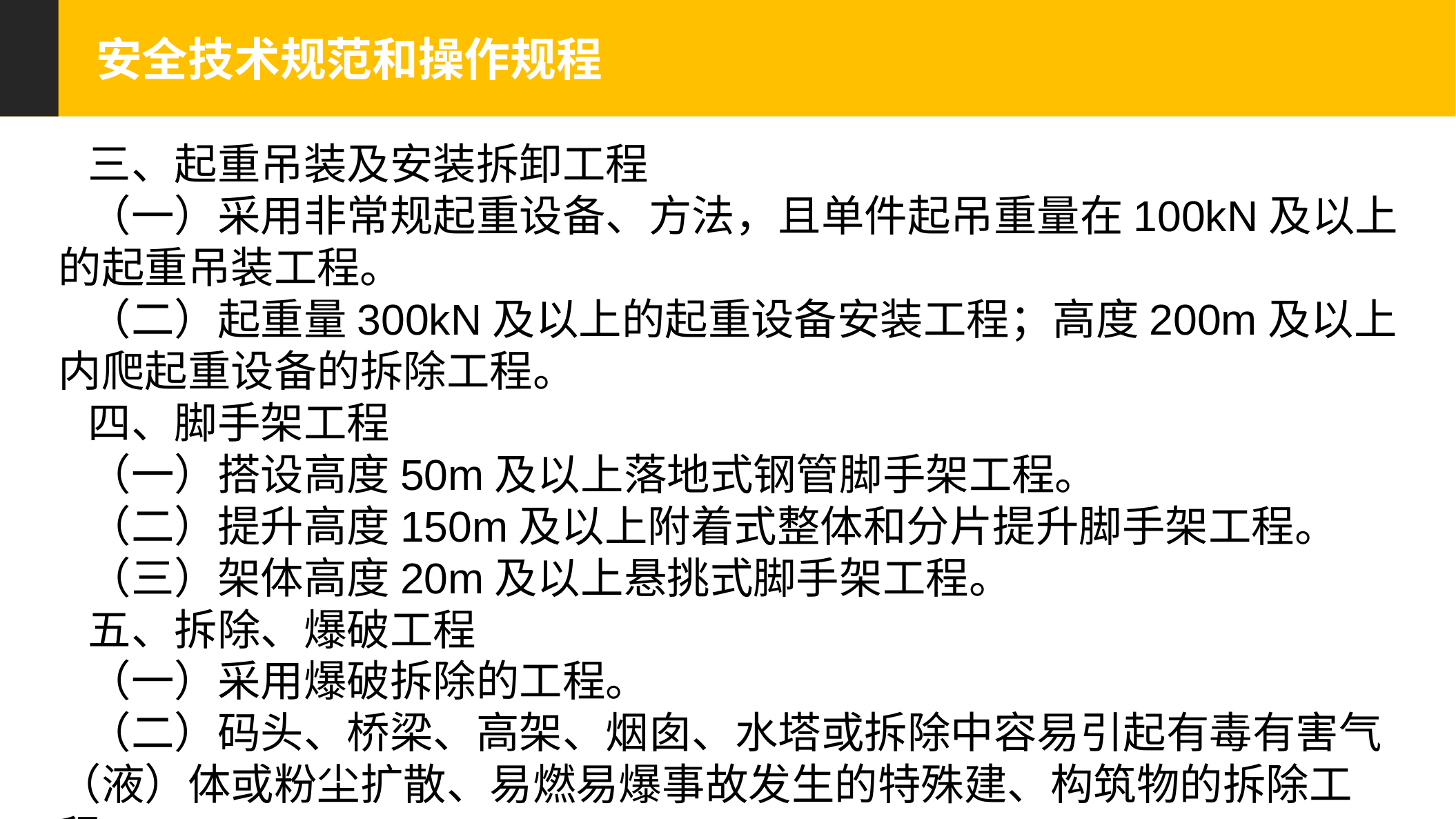

安全技术规范和操作规程
  三、起重吊装及安装拆卸工程
  （一）采用非常规起重设备、方法，且单件起吊重量在100kN及以上的起重吊装工程。
  （二）起重量300kN及以上的起重设备安装工程；高度200m及以上内爬起重设备的拆除工程。
  四、脚手架工程
  （一）搭设高度50m及以上落地式钢管脚手架工程。
  （二）提升高度150m及以上附着式整体和分片提升脚手架工程。
  （三）架体高度20m及以上悬挑式脚手架工程。
  五、拆除、爆破工程
  （一）采用爆破拆除的工程。
  （二）码头、桥梁、高架、烟囱、水塔或拆除中容易引起有毒有害气（液）体或粉尘扩散、易燃易爆事故发生的特殊建、构筑物的拆除工程。